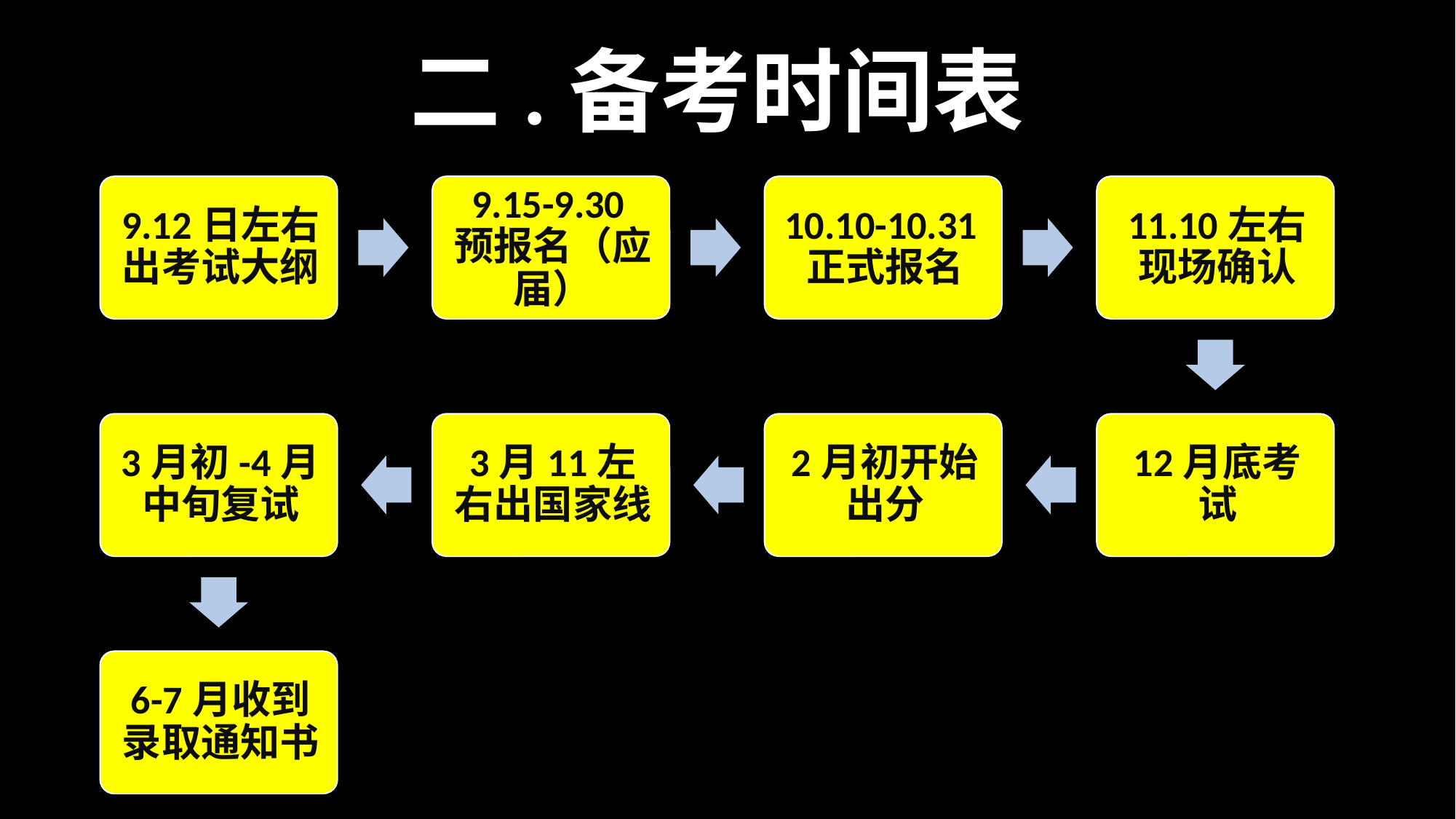

二.备考时间表
9.12日左右出考试大纲

9.15-9.30预报名（应届）

10.10-10.31正式报名

11.10左右现场确认

12月底考试

2月初开始出分

3月11左右出国家线

3月初-4月中旬复试

6-7月收到录取通知书